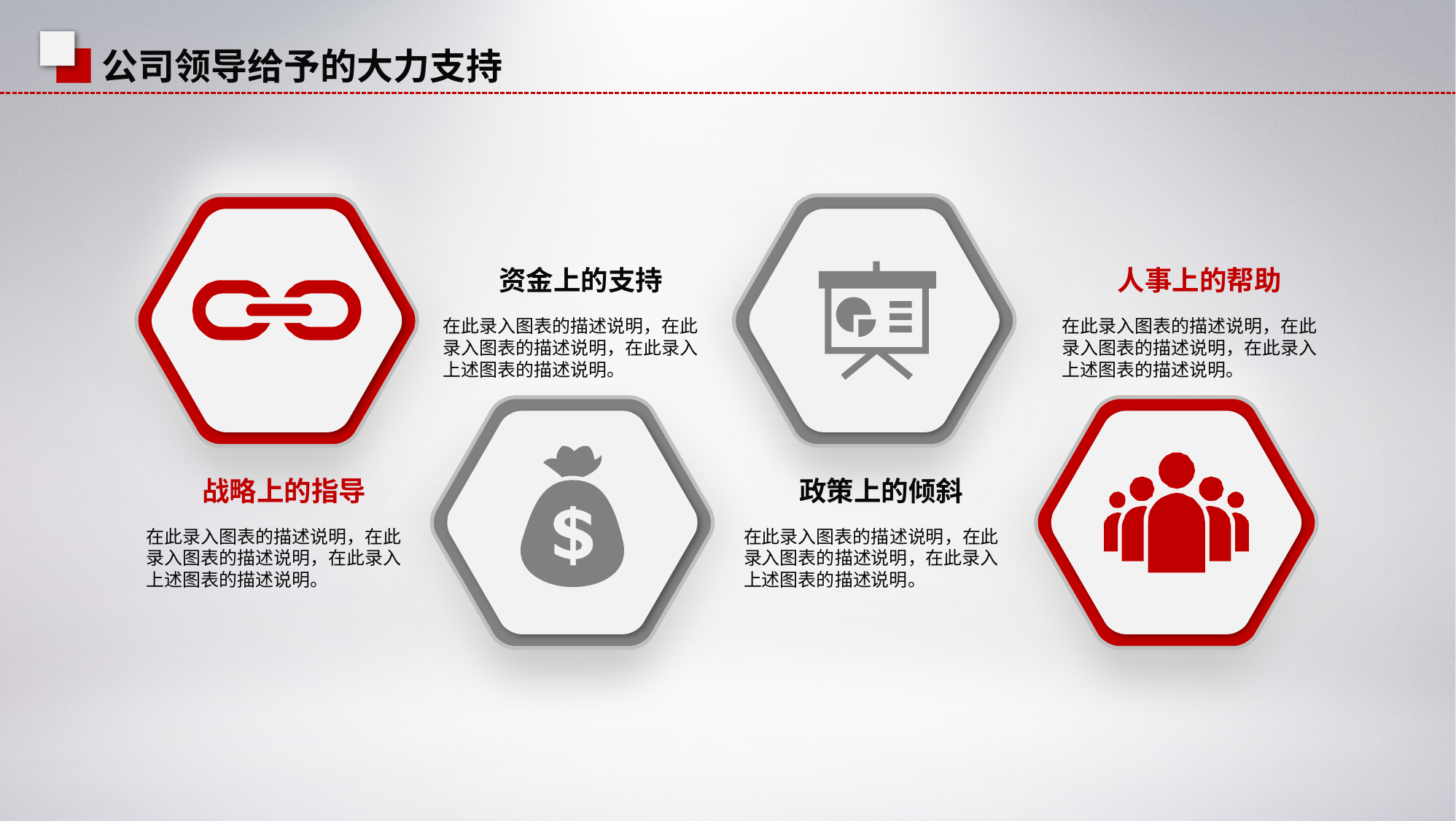

公司领导给予的大力支持

资金上的支持
人事上的帮助

在此录入图表的描述说明，在此录入图表的描述说明，在此录入上述图表的描述说明。
在此录入图表的描述说明，在此录入图表的描述说明，在此录入上述图表的描述说明。

战略上的指导
政策上的倾斜
在此录入图表的描述说明，在此录入图表的描述说明，在此录入上述图表的描述说明。
在此录入图表的描述说明，在此录入图表的描述说明，在此录入上述图表的描述说明。